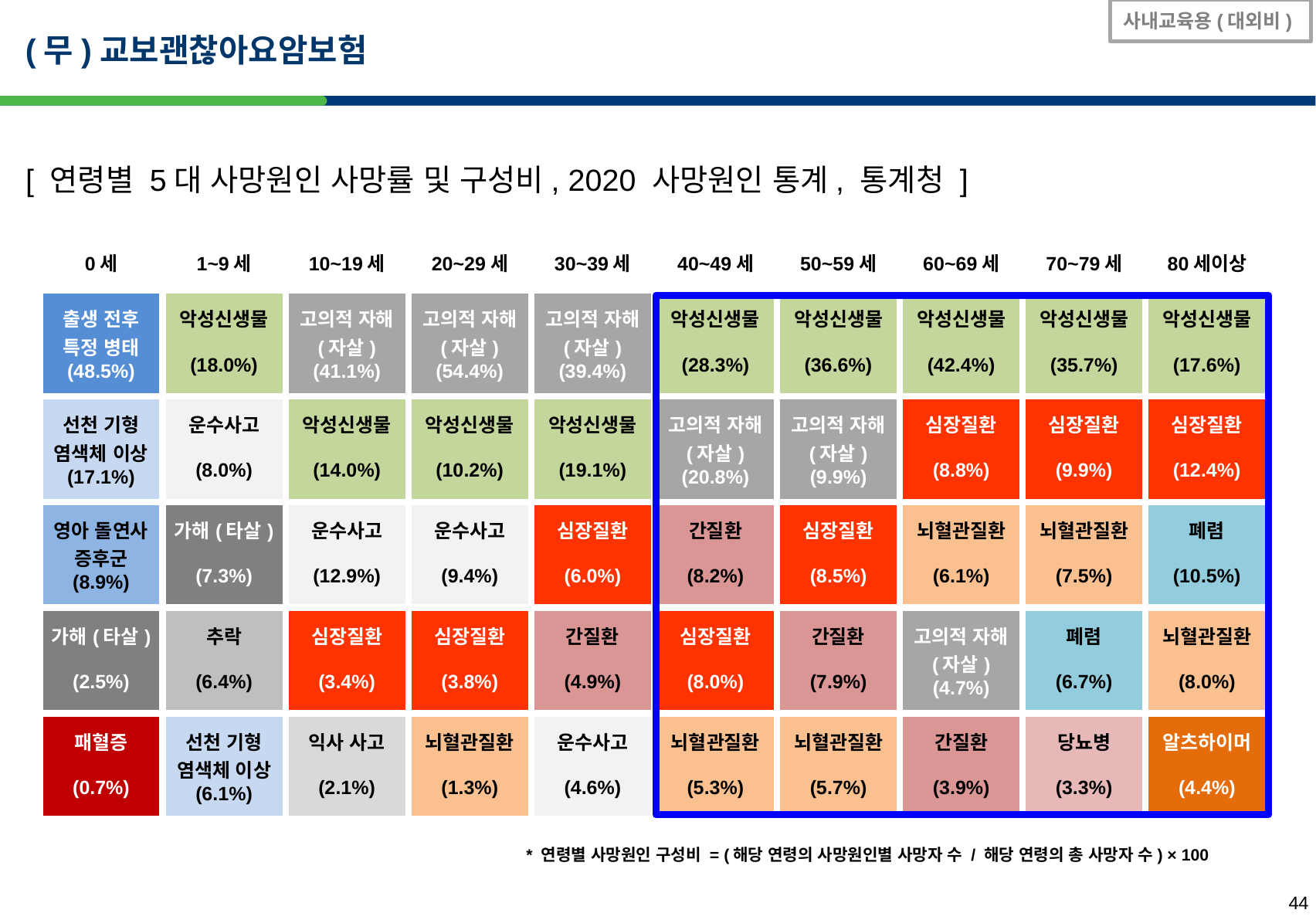

사내교육용(대외비)
(무)교보괜찮아요암보험
[ 연령별 5대 사망원인 사망률 및 구성비, 2020 사망원인 통계, 통계청 ]
| 0세 | 1~9세 | 10~19세 | 20~29세 | 30~39세 | 40~49세 | 50~59세 | 60~69세 | 70~79세 | 80세이상 |
| --- | --- | --- | --- | --- | --- | --- | --- | --- | --- |
| 출생 전후 특정 병태 (48.5%) | 악성신생물 (18.0%) | 고의적 자해 (자살) (41.1%) | 고의적 자해 (자살) (54.4%) | 고의적 자해 (자살) (39.4%) | 악성신생물 (28.3%) | 악성신생물 (36.6%) | 악성신생물 (42.4%) | 악성신생물 (35.7%) | 악성신생물 (17.6%) |
| 선천 기형 염색체 이상 (17.1%) | 운수사고 (8.0%) | 악성신생물 (14.0%) | 악성신생물 (10.2%) | 악성신생물 (19.1%) | 고의적 자해 (자살) (20.8%) | 고의적 자해 (자살) (9.9%) | 심장질환 (8.8%) | 심장질환 (9.9%) | 심장질환 (12.4%) |
| 영아 돌연사 증후군 (8.9%) | 가해(타살) (7.3%) | 운수사고 (12.9%) | 운수사고 (9.4%) | 심장질환 (6.0%) | 간질환 (8.2%) | 심장질환 (8.5%) | 뇌혈관질환 (6.1%) | 뇌혈관질환 (7.5%) | 폐렴 (10.5%) |
| 가해(타살) (2.5%) | 추락 (6.4%) | 심장질환 (3.4%) | 심장질환 (3.8%) | 간질환 (4.9%) | 심장질환 (8.0%) | 간질환 (7.9%) | 고의적 자해 (자살) (4.7%) | 폐렴 (6.7%) | 뇌혈관질환 (8.0%) |
| 패혈증 (0.7%) | 선천 기형 염색체 이상 (6.1%) | 익사 사고 (2.1%) | 뇌혈관질환 (1.3%) | 운수사고 (4.6%) | 뇌혈관질환 (5.3%) | 뇌혈관질환 (5.7%) | 간질환 (3.9%) | 당뇨병 (3.3%) | 알츠하이머 (4.4%) |

* 연령별 사망원인 구성비 = (해당 연령의 사망원인별 사망자 수 / 해당 연령의 총 사망자 수) × 100